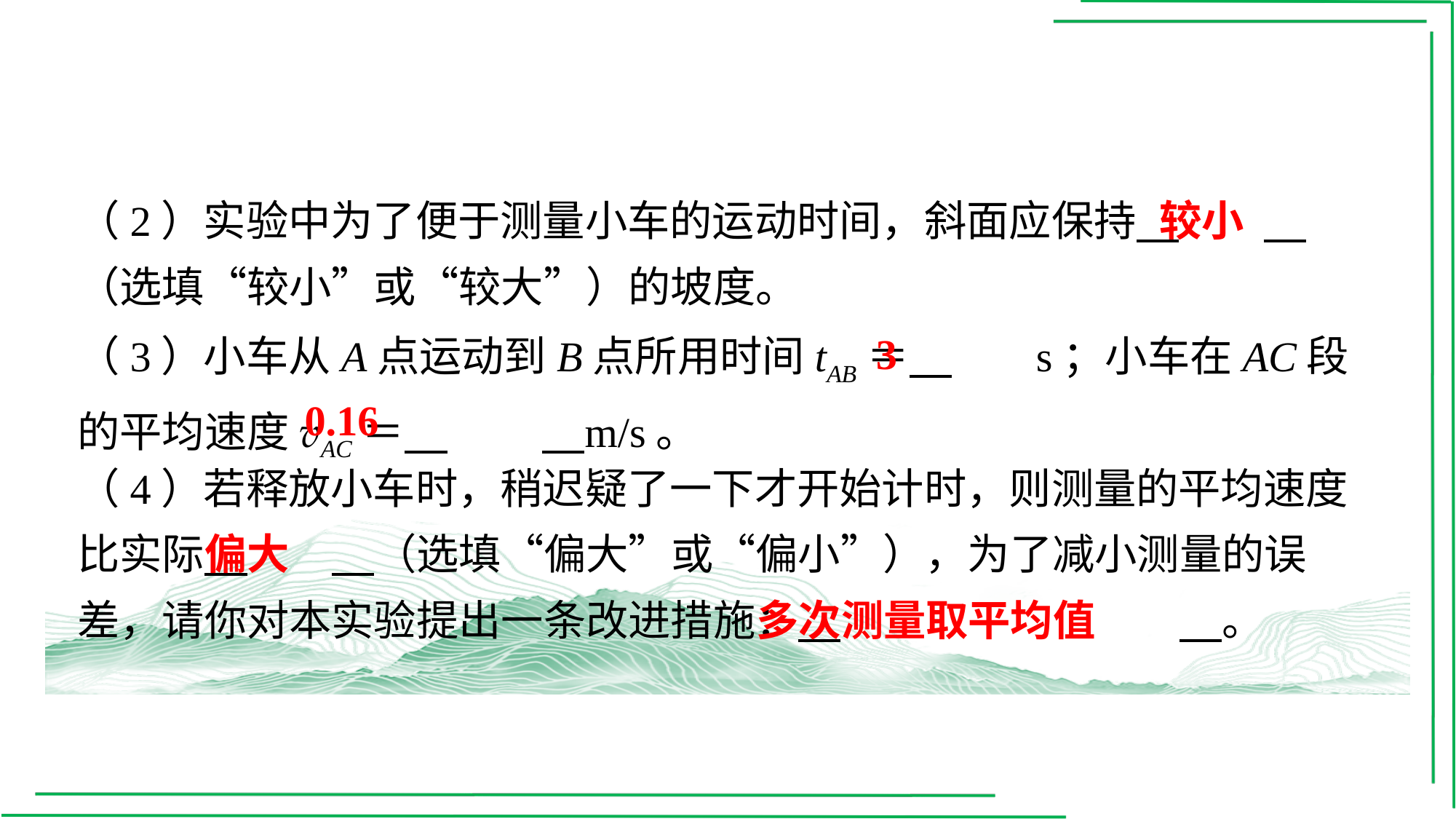

较小
（2）实验中为了便于测量小车的运动时间，斜面应保持 　较小　⁠（选填“较小”或“较大”）的坡度。
3
（3）小车从A点运动到B点所用时间tAB＝ 　3　⁠s；小车在AC段的平均速度vAC＝ 　0.16　⁠m/s。
0.16
（4）若释放小车时，稍迟疑了一下才开始计时，则测量的平均速度比实际 　偏大　⁠（选填“偏大”或“偏小”），为了减小测量的误差，请你对本实验提出一条改进措施： 　多次测量取平均值　⁠。
偏大
多次测量取平均值